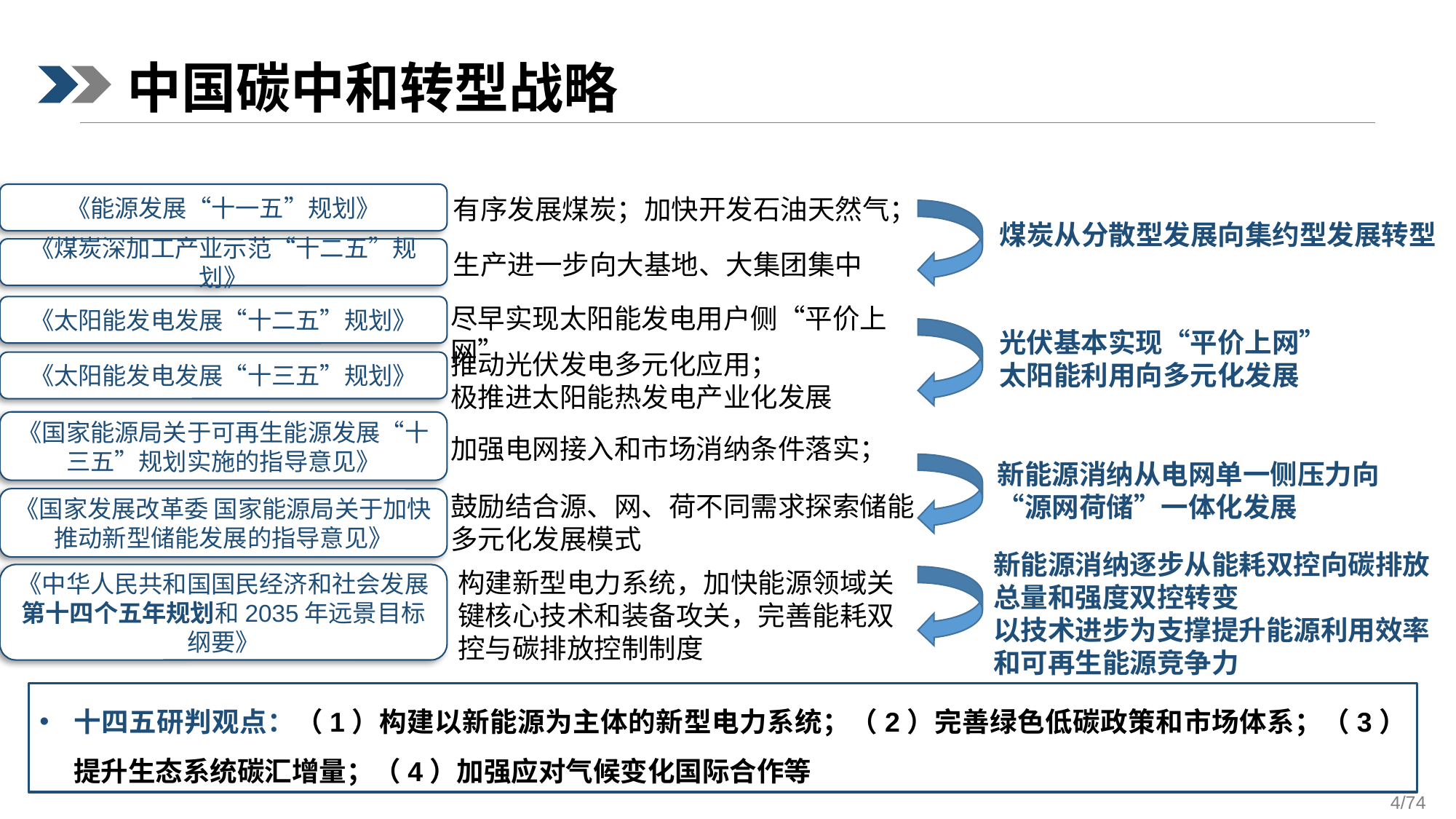

中国碳中和转型战略
《能源发展“十一五”规划》
有序发展煤炭；加快开发石油天然气；

煤炭从分散型发展向集约型发展转型
《煤炭深加工产业示范“十二五”规划》
生产进一步向大基地、大集团集中
尽早实现太阳能发电用户侧“平价上网”
《太阳能发电发展“十二五”规划》

光伏基本实现“平价上网”
太阳能利用向多元化发展
推动光伏发电多元化应用；
极推进太阳能热发电产业化发展
《太阳能发电发展“十三五”规划》
《国家能源局关于可再生能源发展“十三五”规划实施的指导意见》
加强电网接入和市场消纳条件落实；
新能源消纳从电网单一侧压力向“源网荷储”一体化发展

鼓励结合源、网、荷不同需求探索储能多元化发展模式
《国家发展改革委 国家能源局关于加快推动新型储能发展的指导意见》
新能源消纳逐步从能耗双控向碳排放总量和强度双控转变
以技术进步为支撑提升能源利用效率和可再生能源竞争力
构建新型电力系统，加快能源领域关键核心技术和装备攻关，完善能耗双控与碳排放控制制度
《中华人民共和国国民经济和社会发展第十四个五年规划和2035年远景目标纲要》

十四五研判观点：（1）构建以新能源为主体的新型电力系统；（2）完善绿色低碳政策和市场体系；（3）提升生态系统碳汇增量；（4）加强应对气候变化国际合作等